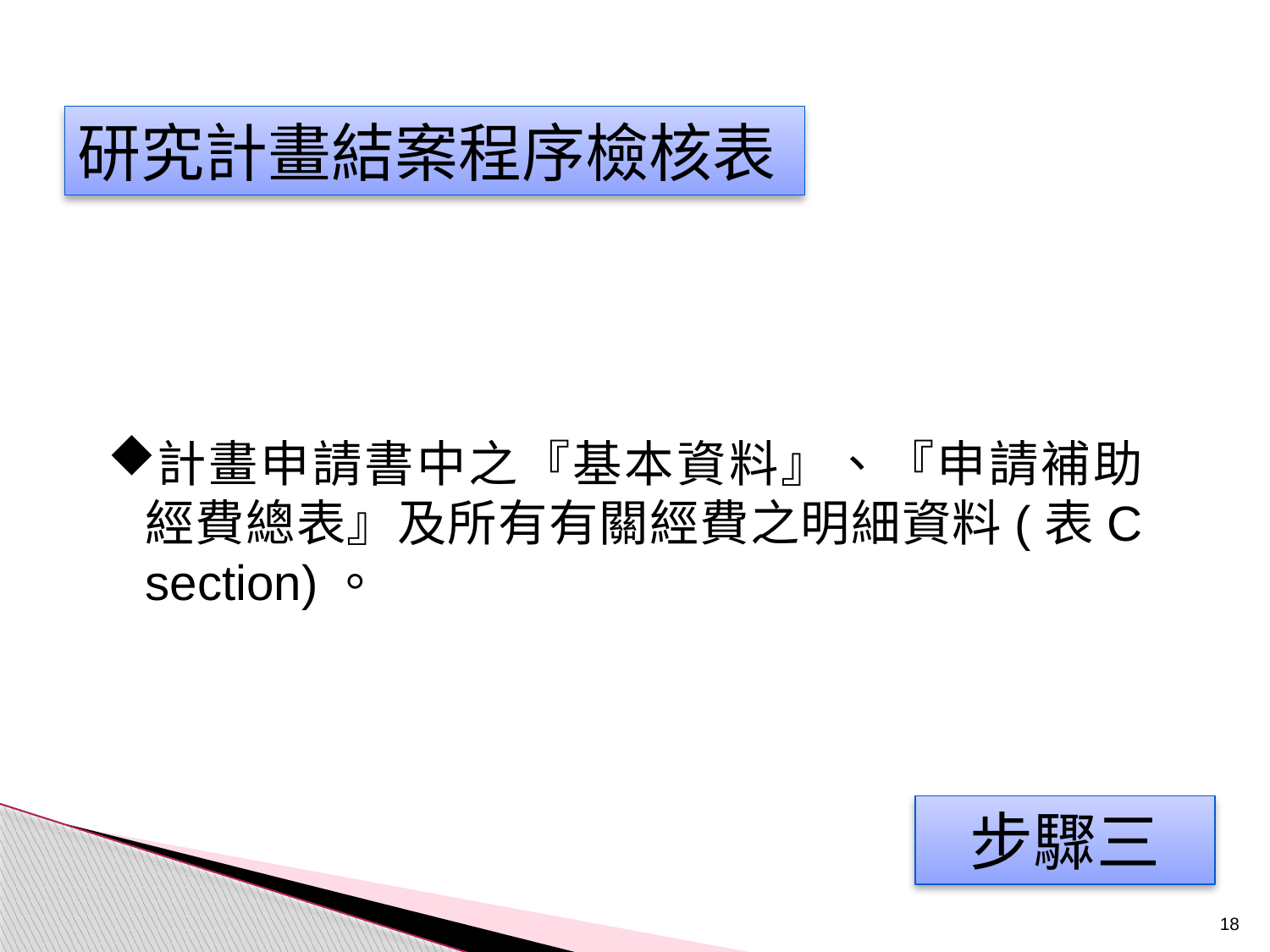

研究計畫結案程序檢核表
計畫申請書中之『基本資料』、『申請補助經費總表』及所有有關經費之明細資料(表C section)。
步驟三
18